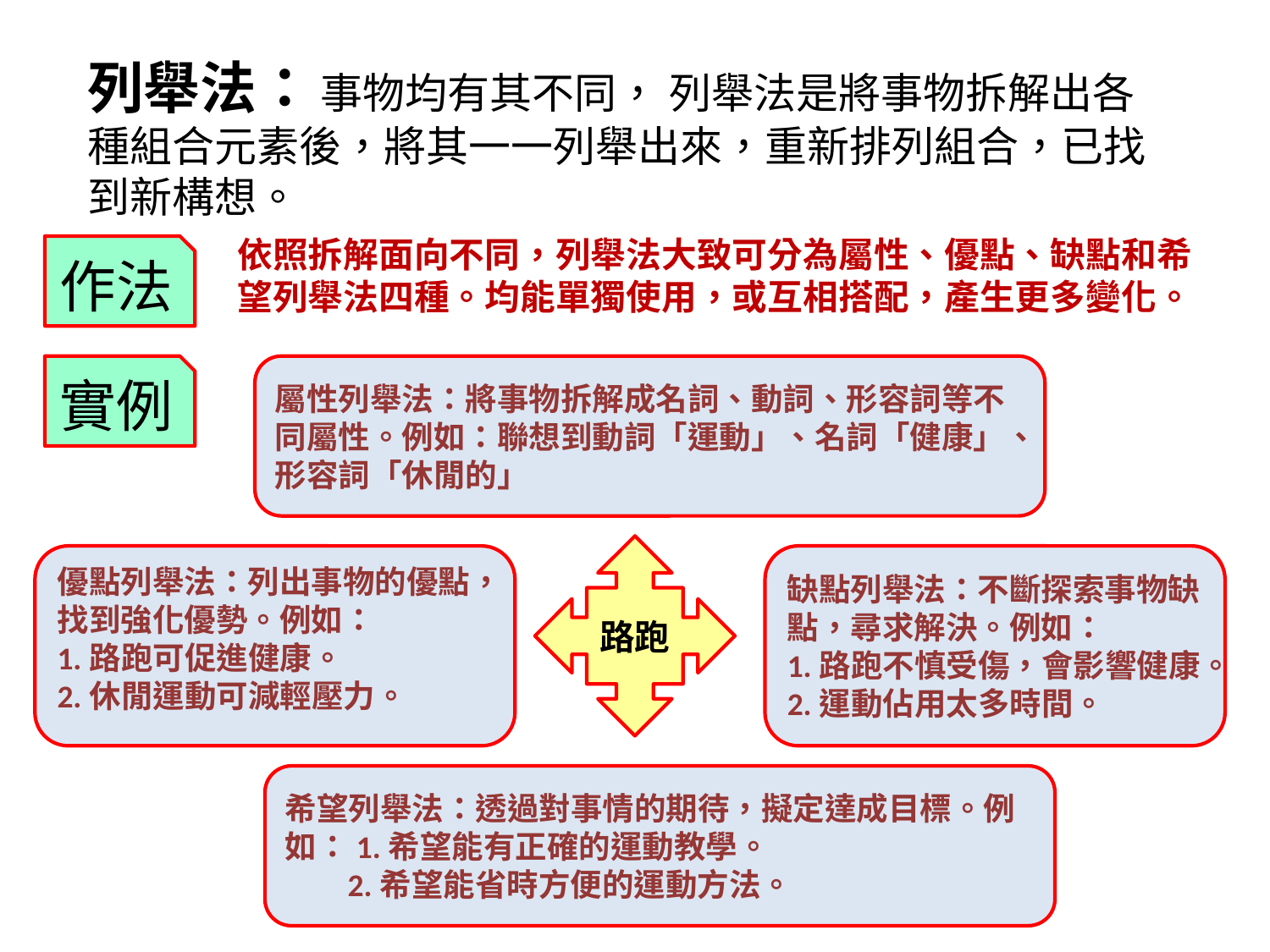

列舉法： 事物均有其不同， 列舉法是將事物拆解出各種組合元素後，將其一一列舉出來，重新排列組合，已找到新構想。

依照拆解面向不同，列舉法大致可分為屬性、優點、缺點和希望列舉法四種。均能單獨使用，或互相搭配，產生更多變化。
作法

實例
屬性列舉法：將事物拆解成名詞、動詞、形容詞等不同屬性。例如：聯想到動詞「運動」、名詞「健康」、形容詞「休閒的」
路跑
優點列舉法：列出事物的優點，找到強化優勢。例如：
1.路跑可促進健康。
2.休閒運動可減輕壓力。
缺點列舉法：不斷探索事物缺點，尋求解決。例如：
1.路跑不慎受傷，會影響健康。2.運動佔用太多時間。
希望列舉法：透過對事情的期待，擬定達成目標。例如：1.希望能有正確的運動教學。
2.希望能省時方便的運動方法。